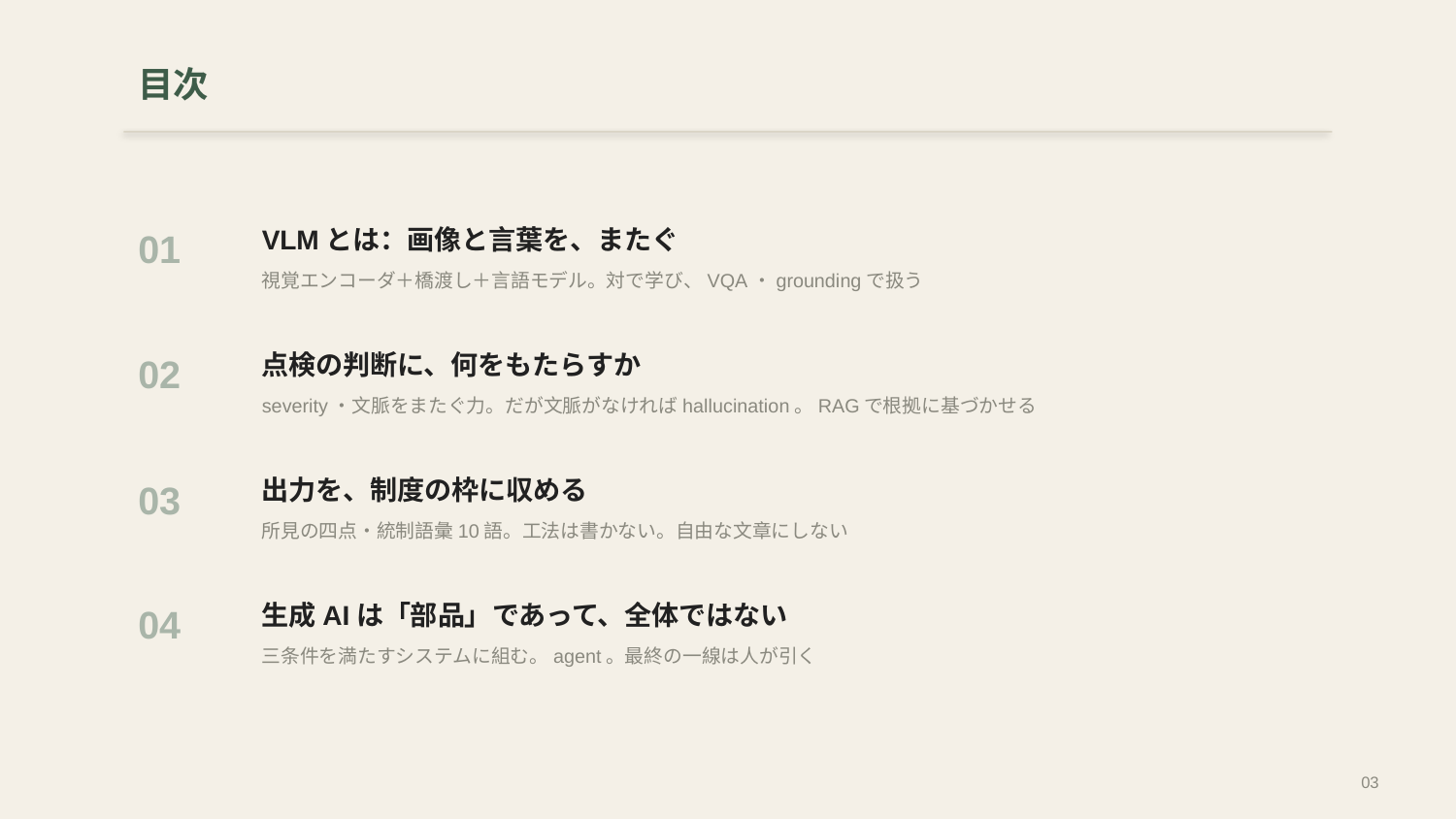

目次

VLMとは：画像と言葉を、またぐ
視覚エンコーダ＋橋渡し＋言語モデル。対で学び、VQA・groundingで扱う
01
点検の判断に、何をもたらすか
severity・文脈をまたぐ力。だが文脈がなければhallucination。RAGで根拠に基づかせる
02
出力を、制度の枠に収める
所見の四点・統制語彙10語。工法は書かない。自由な文章にしない
03
生成AIは「部品」であって、全体ではない
三条件を満たすシステムに組む。agent。最終の一線は人が引く
04
03